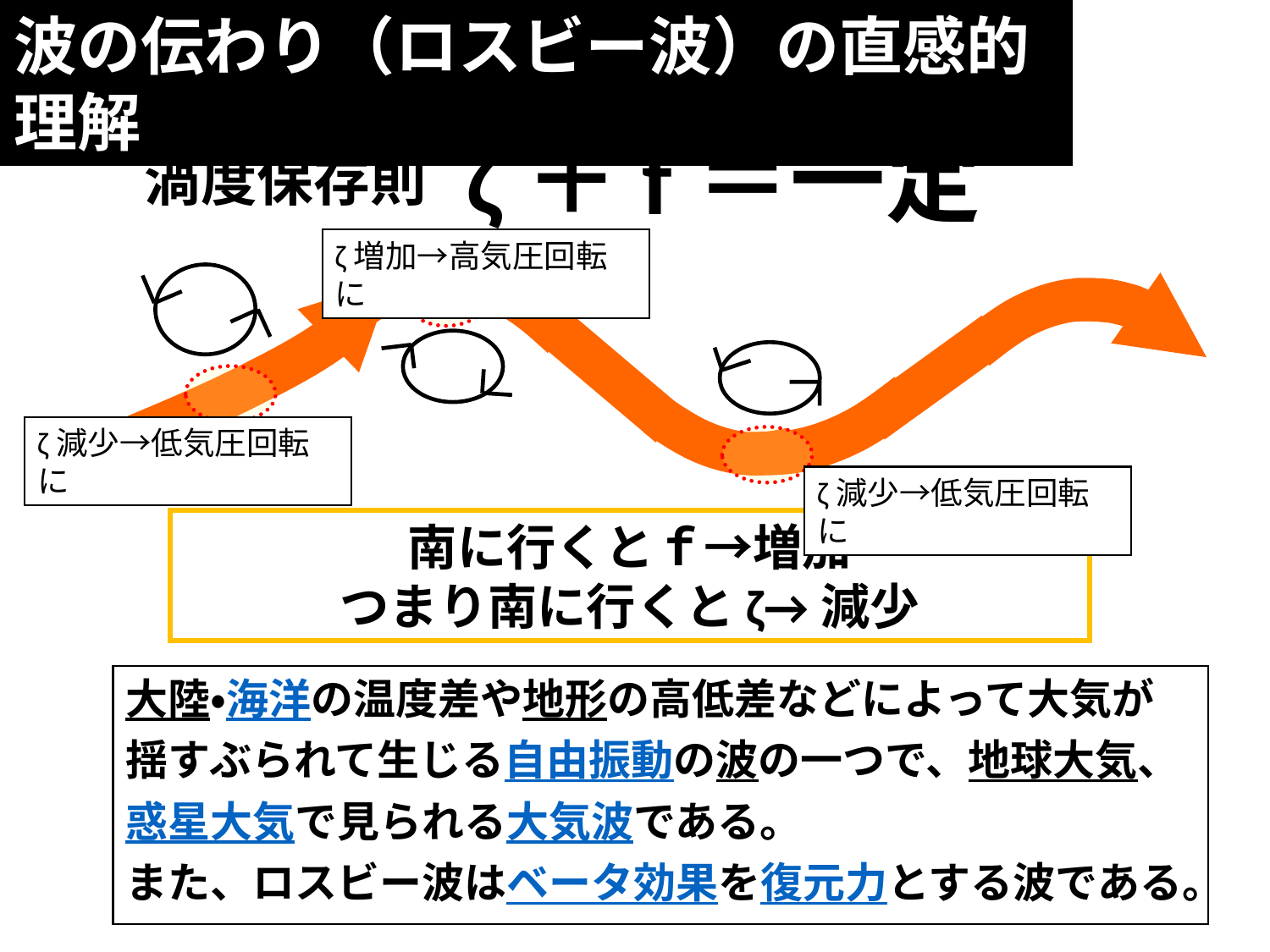

波の伝わり（ロスビー波）の直感的理解
ζ＋f＝一定
渦度保存則
ζ増加→高気圧回転に

ζ減少→低気圧回転に

ζ減少→低気圧回転に
南に行くとｆ→増加
つまり南に行くとζ→減少
大陸・海洋の温度差や地形の高低差などによって大気が揺すぶられて生じる自由振動の波の一つで、地球大気、惑星大気で見られる大気波である。
また、ロスビー波はベータ効果を復元力とする波である。